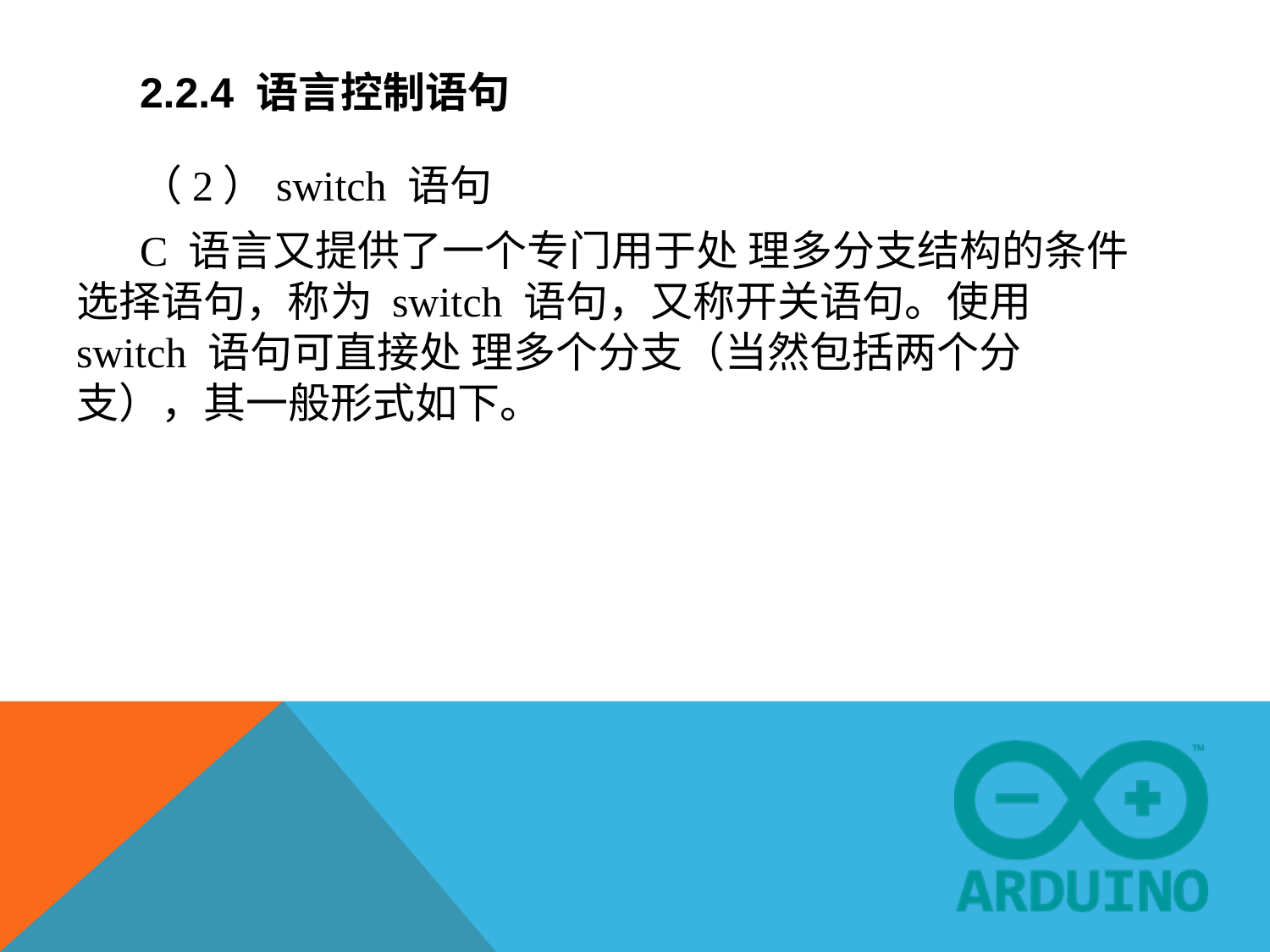

# 2.2.4 语言控制语句
（2）switch 语句
C 语言又提供了一个专门用于处 理多分支结构的条件选择语句，称为 switch 语句，又称开关语句。使用 switch 语句可直接处 理多个分支（当然包括两个分支），其一般形式如下。